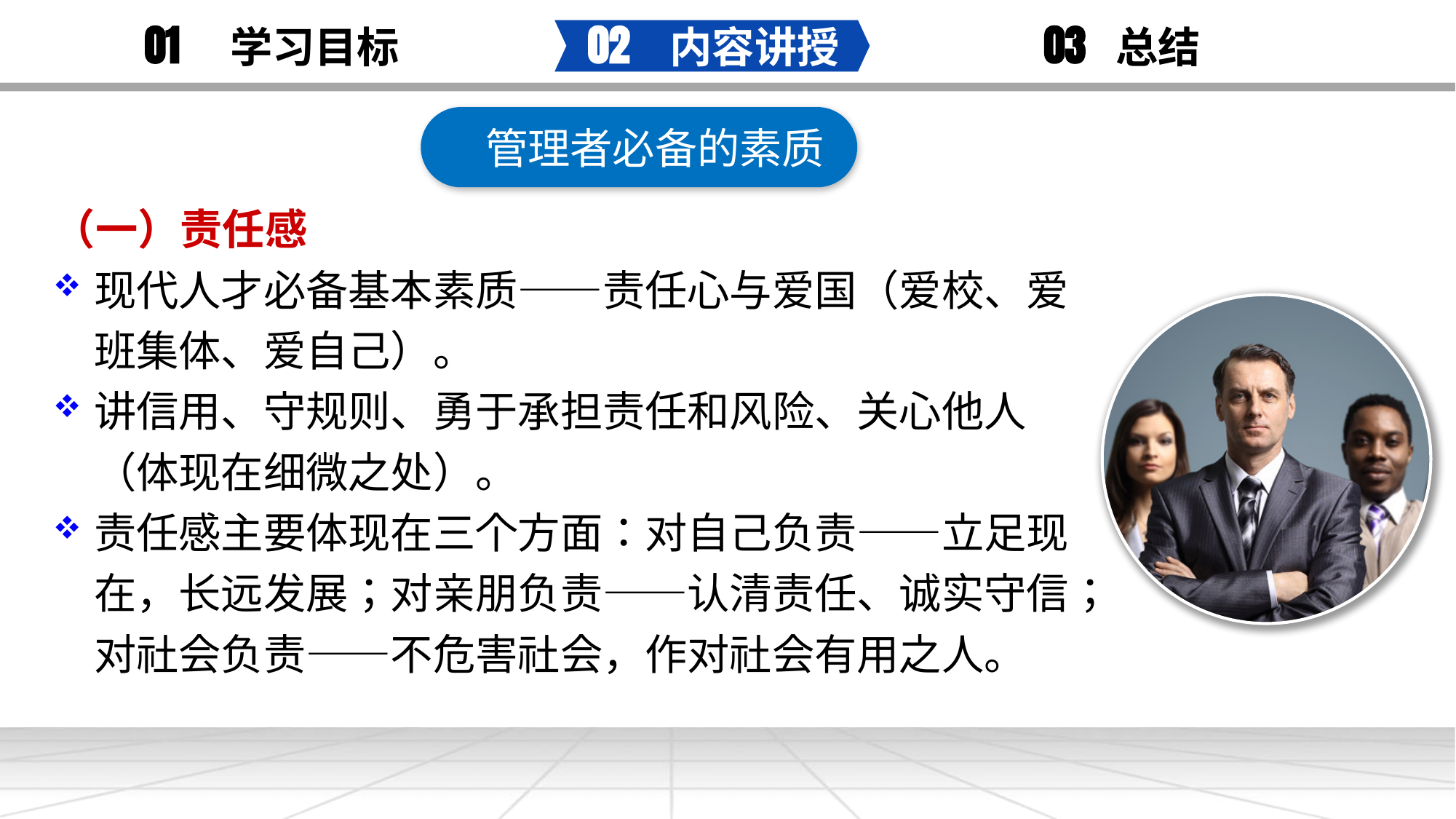

02   内容讲授
03  总结
01    学习目标

管理者必备的素质
添加
标题

（一）责任感
现代人才必备基本素质——责任心与爱国（爱校、爱班集体、爱自己）。
讲信用、守规则、勇于承担责任和风险、关心他人（体现在细微之处）。
责任感主要体现在三个方面：对自己负责——立足现在，长远发展；对亲朋负责——认清责任、诚实守信；对社会负责——不危害社会，作对社会有用之人。